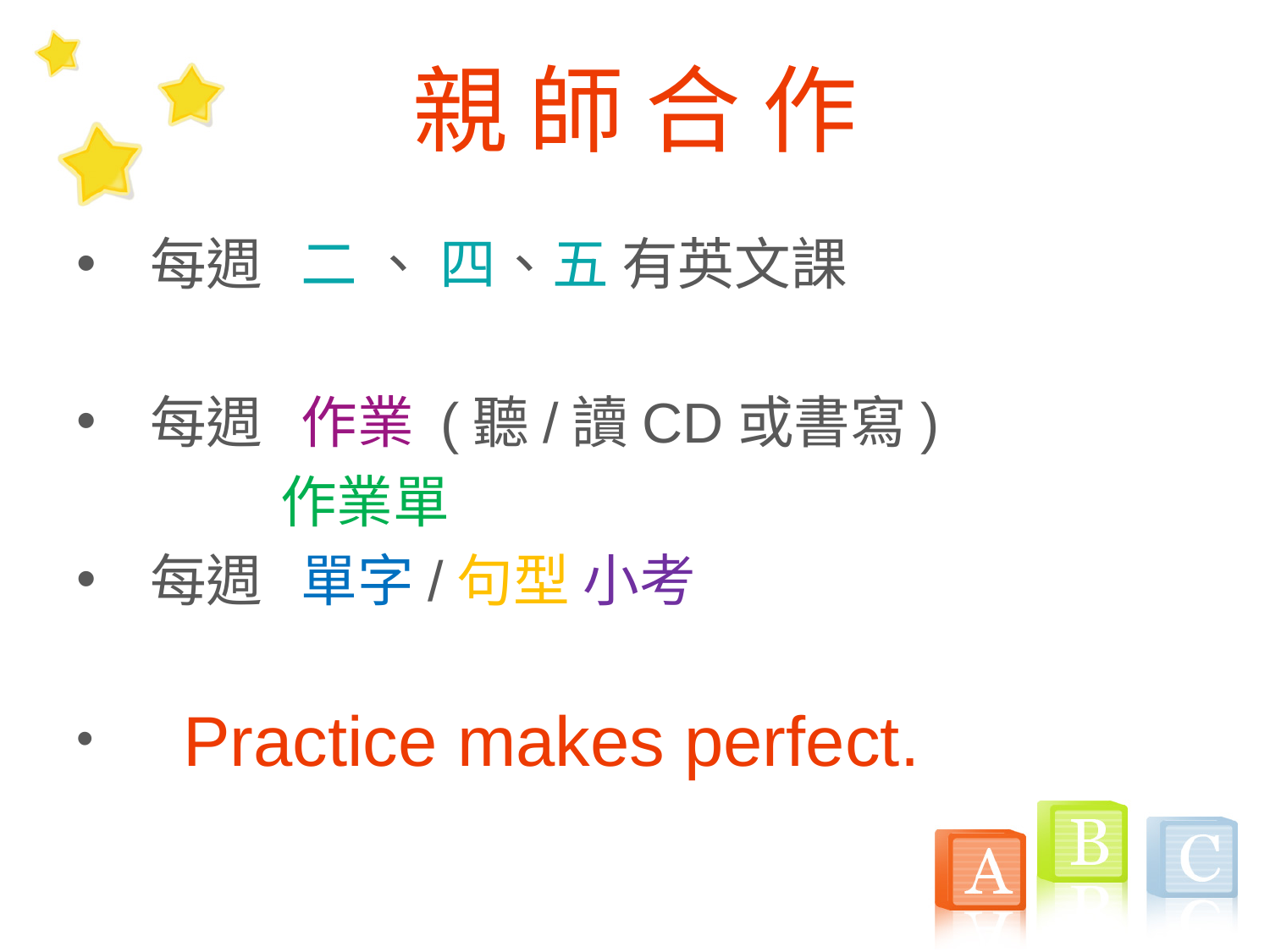

# 親 師 合 作
 每週   二 、 四、五 有英文課

 每週   作業 (聽/讀CD或書寫)
               作業單
 每週   單字/句型 小考

  Practice makes perfect.